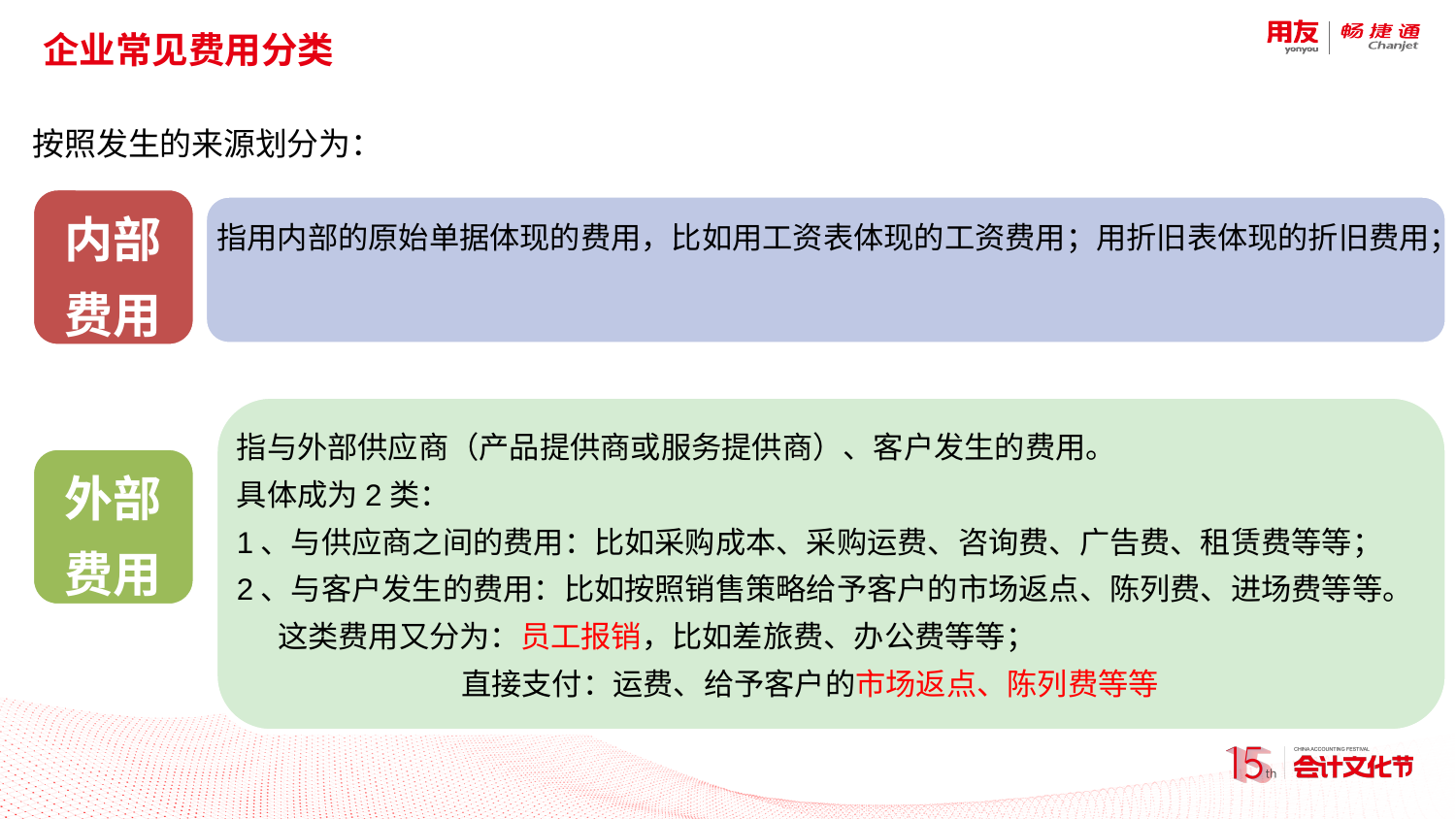

# 企业常见费用分类
按照发生的来源划分为：

内部
费用

指用内部的原始单据体现的费用，比如用工资表体现的工资费用；用折旧表体现的折旧费用；

指与外部供应商（产品提供商或服务提供商）、客户发生的费用。
具体成为2类：
1、与供应商之间的费用：比如采购成本、采购运费、咨询费、广告费、租赁费等等；
2、与客户发生的费用：比如按照销售策略给予客户的市场返点、陈列费、进场费等等。
     这类费用又分为：员工报销，比如差旅费、办公费等等；
                                直接支付：运费、给予客户的市场返点、陈列费等等

外部
费用